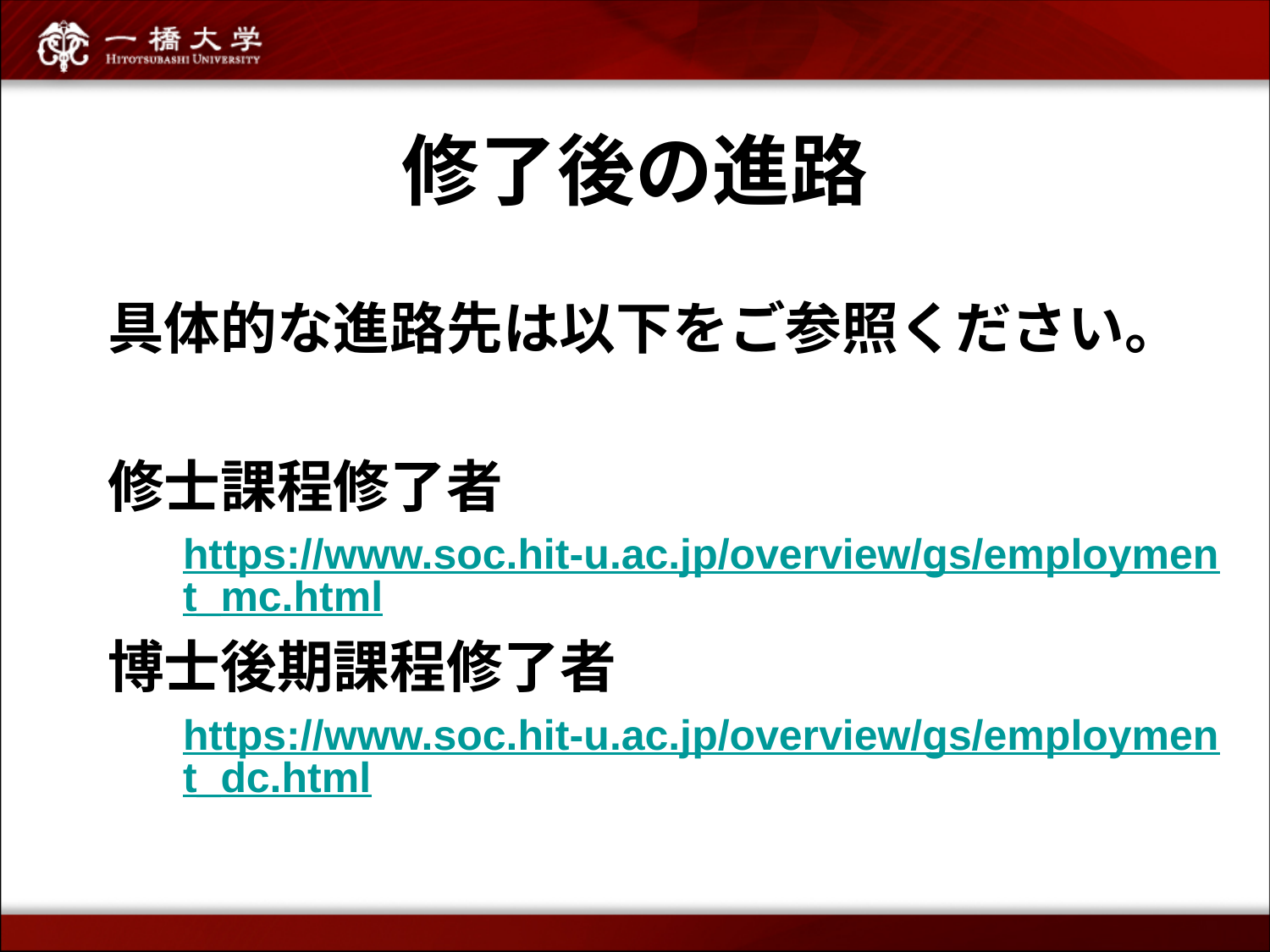

# 修了後の進路
具体的な進路先は以下をご参照ください。

修士課程修了者
https://www.soc.hit-u.ac.jp/overview/gs/employment_mc.html
博士後期課程修了者
https://www.soc.hit-u.ac.jp/overview/gs/employment_dc.html